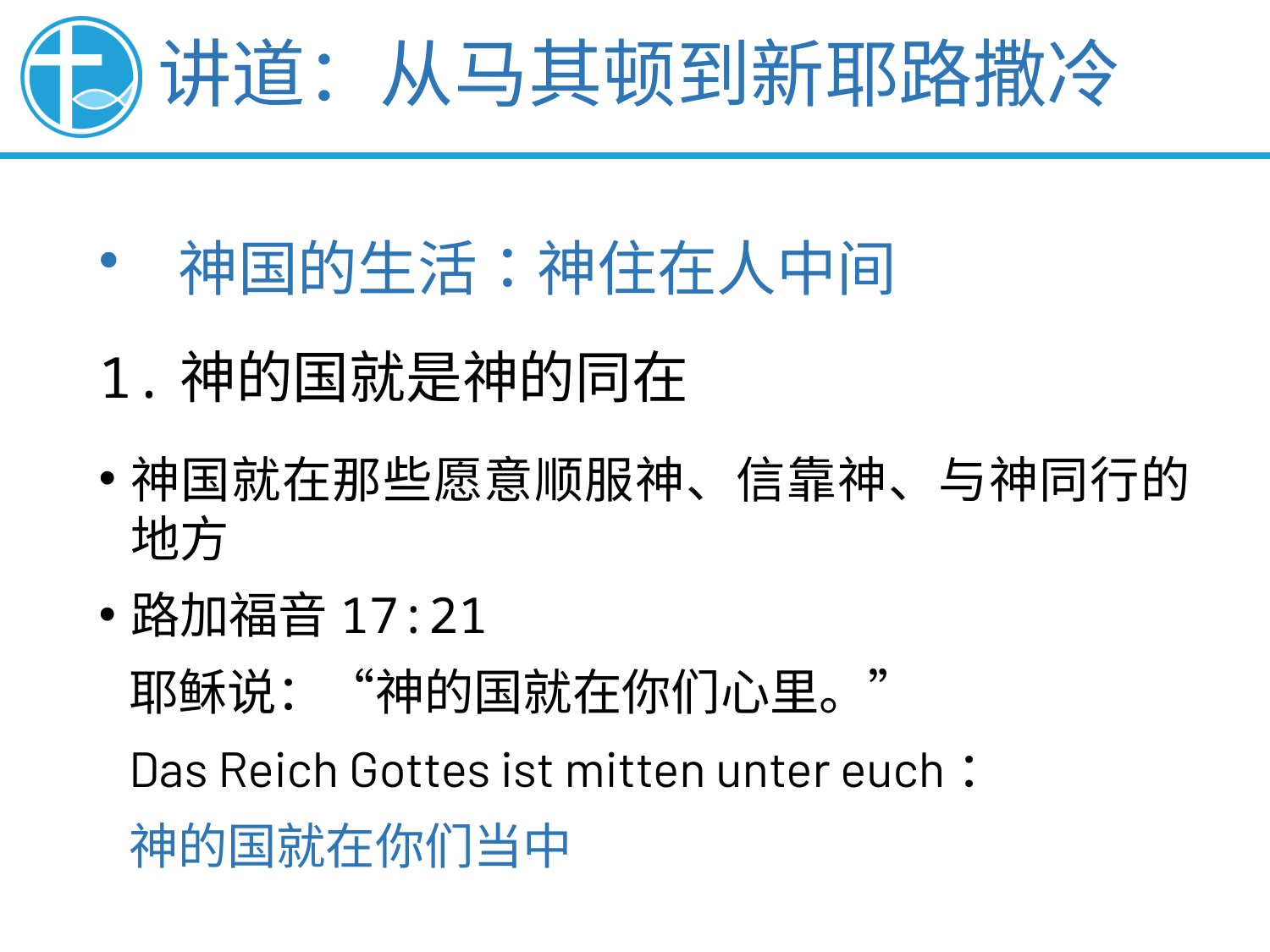

讲道：从马其顿到新耶路撒冷
神国的生活：神住在人中间
1.神的国就是神的同在
神国就在那些愿意顺服神、信靠神、与神同行的地方
路加福音17:21
耶稣说：“神的国就在你们心里。”
Das Reich Gottes ist mitten unter euch：
神的国就在你们当中